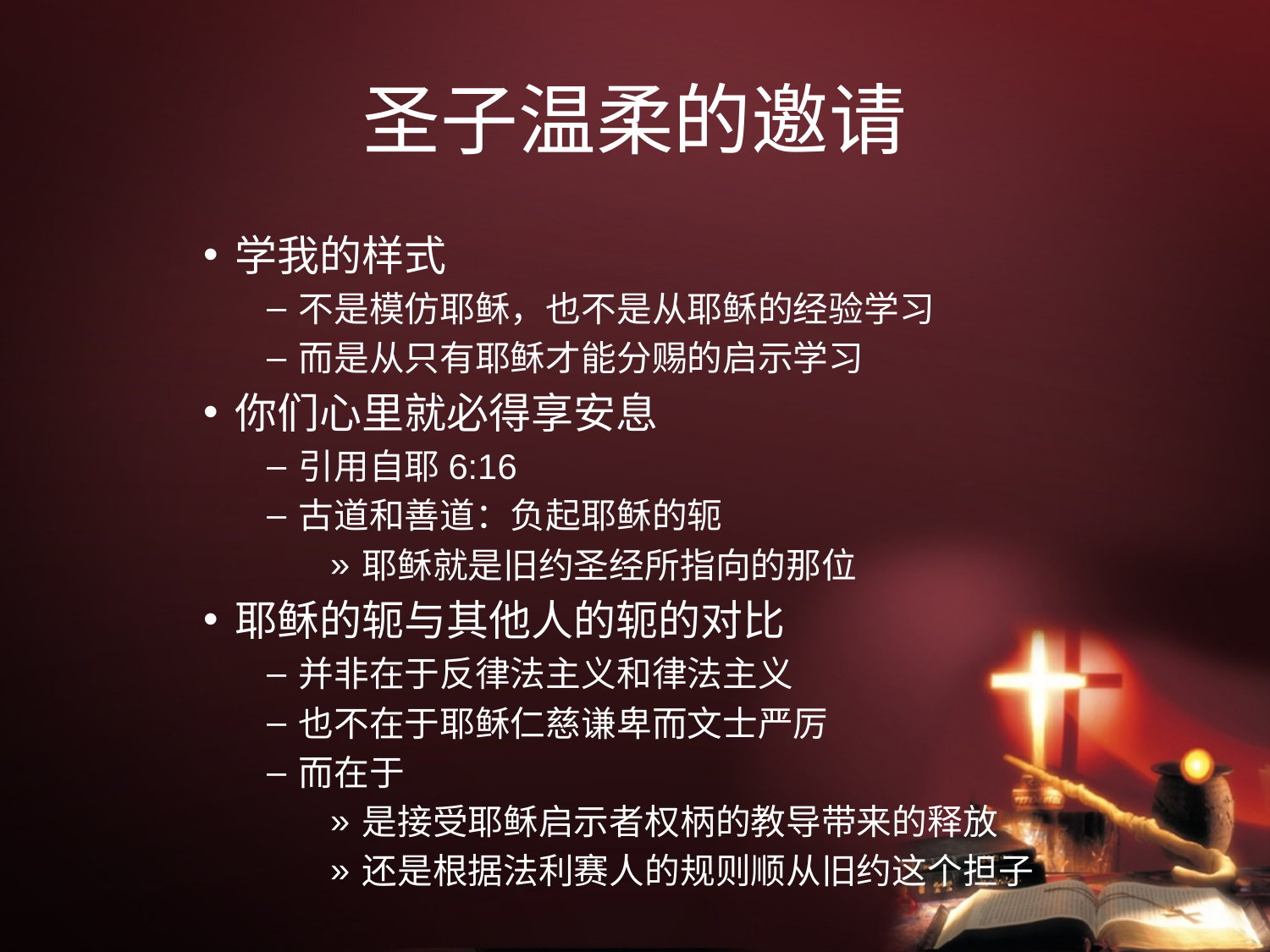

# 圣子温柔的邀请
学我的样式
不是模仿耶稣，也不是从耶稣的经验学习
而是从只有耶稣才能分赐的启示学习
你们心里就必得享安息
引用自耶6:16
古道和善道：负起耶稣的轭
耶稣就是旧约圣经所指向的那位
耶稣的轭与其他人的轭的对比
并非在于反律法主义和律法主义
也不在于耶稣仁慈谦卑而文士严厉
而在于
是接受耶稣启示者权柄的教导带来的释放
还是根据法利赛人的规则顺从旧约这个担子